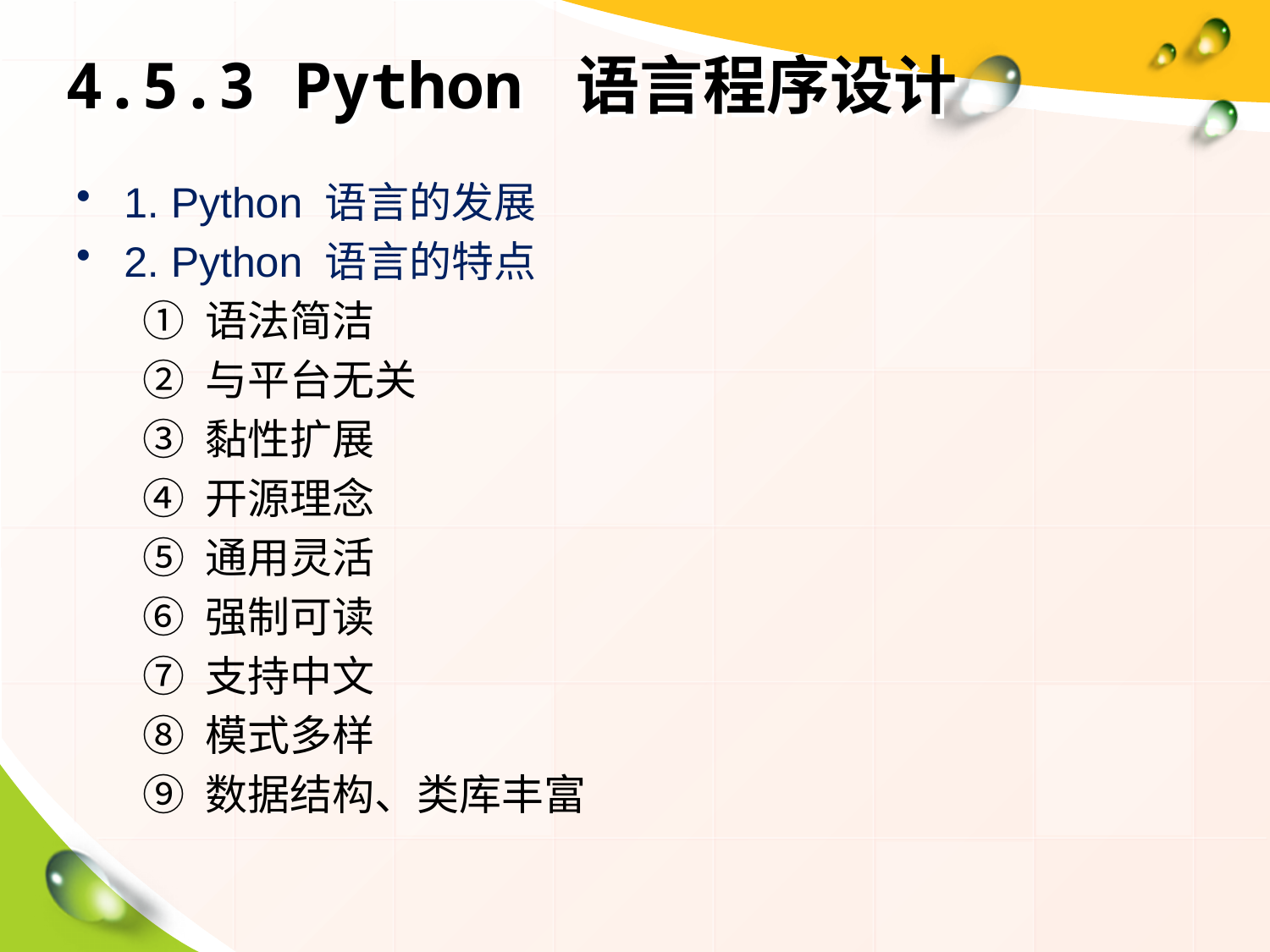

# 4.5.3 Python 语言程序设计
1. Python 语言的发展
2. Python 语言的特点
       ① 语法简洁
       ② 与平台无关
       ③ 黏性扩展
       ④ 开源理念
       ⑤ 通用灵活
       ⑥ 强制可读
       ⑦ 支持中文
       ⑧ 模式多样
       ⑨ 数据结构、类库丰富